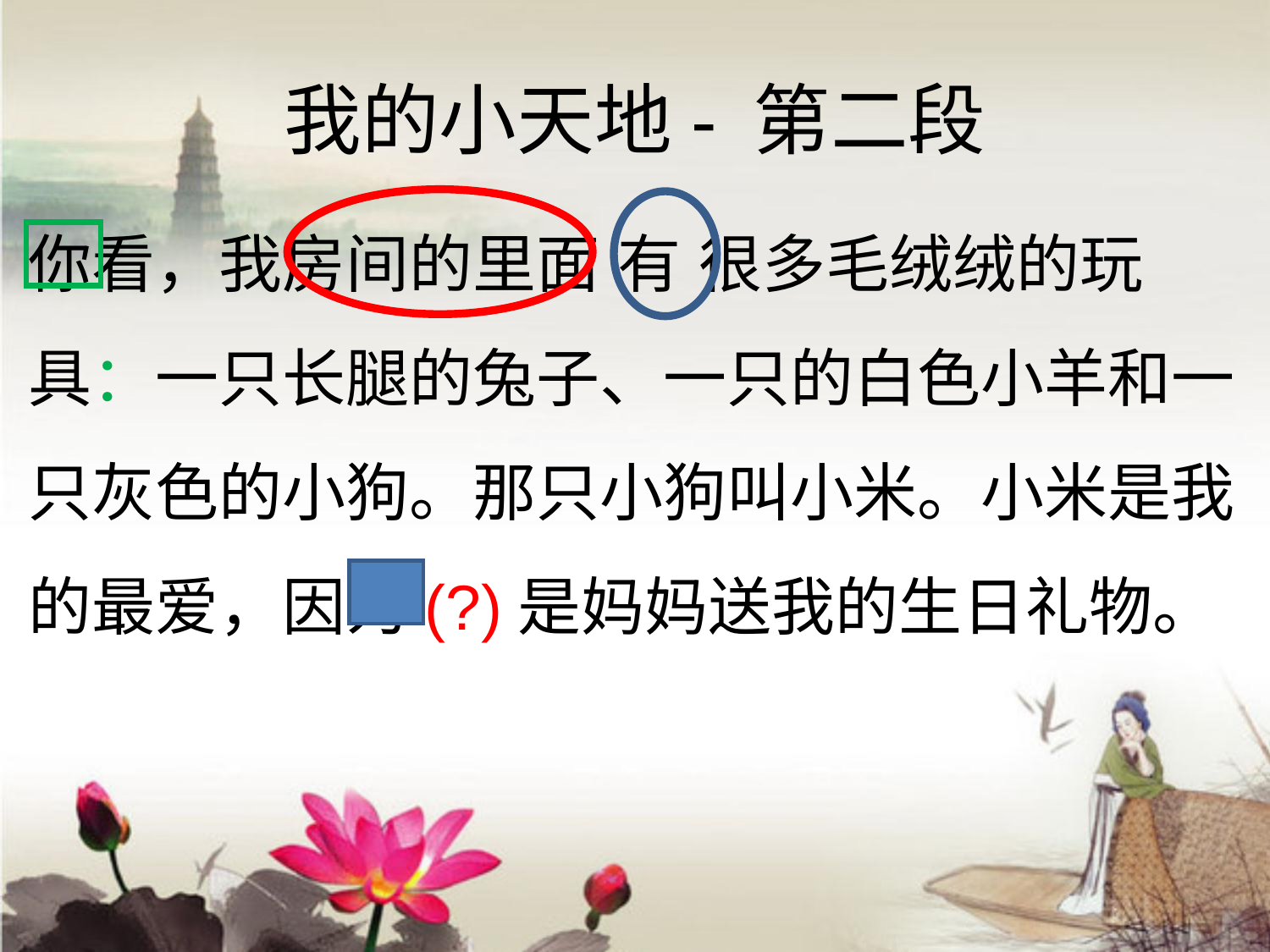

# 我的小天地- 第二段
你看，我房间的里面 有 很多毛绒绒的玩具：一只长腿的兔子、一只的白色小羊和一只灰色的小狗。那只小狗叫小米。小米是我的最爱，因为(?)是妈妈送我的生日礼物。